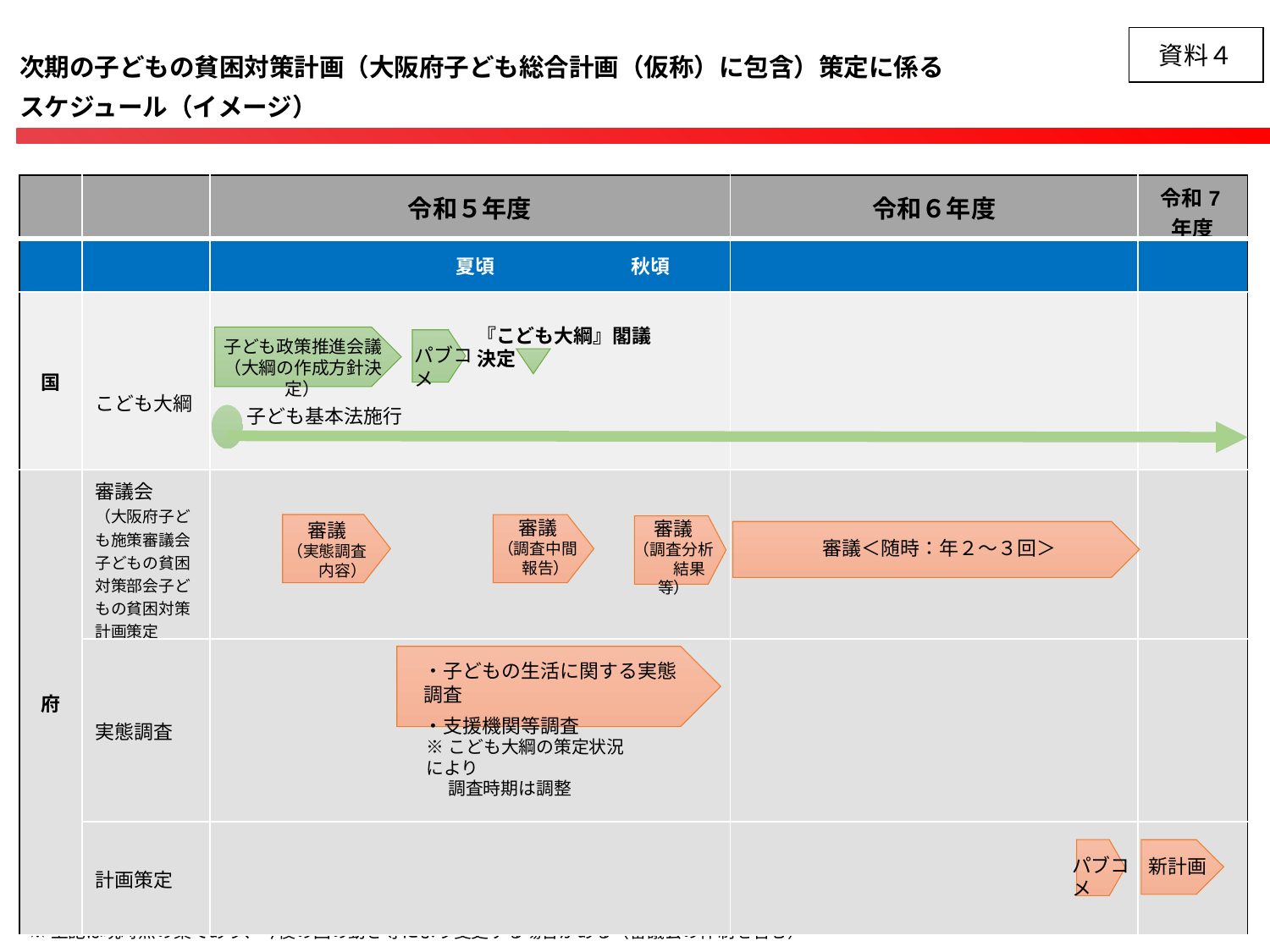

資料４
次期の子どもの貧困対策計画（大阪府子ども総合計画（仮称）に包含）策定に係る
スケジュール（イメージ）

|  |  | 令和５年度 | 令和６年度 | 令和7年度 |
| --- | --- | --- | --- | --- |
|  |  | 夏頃　　　　　　　秋頃 |  |  |
| 国 | こども大綱 |  |  |  |
| 府 | 審議会 （大阪府子ども施策審議会子どもの貧困対策部会子どもの貧困対策計画策定WG） |  |  |  |
|  | 実態調査 |  |  |  |
|  | 計画策定 |  |  |  |
『こども大綱』閣議決定

子ども政策推進会議
（大綱の作成方針決定）

パブコメ

子ども基本法施行

審議
（調査中間
　報告）
審議
（調査分析
　　結果等）
審議
（実態調査
　　内容）

審議＜随時：年２～３回＞

・子どもの生活に関する実態調査

・支援機関等調査
※こども大綱の策定状況により
　 調査時期は調整

パブコメ
新計画
※上記は現時点の案であり、今後の国の動き等により変更する場合がある（審議会の体制を含む）